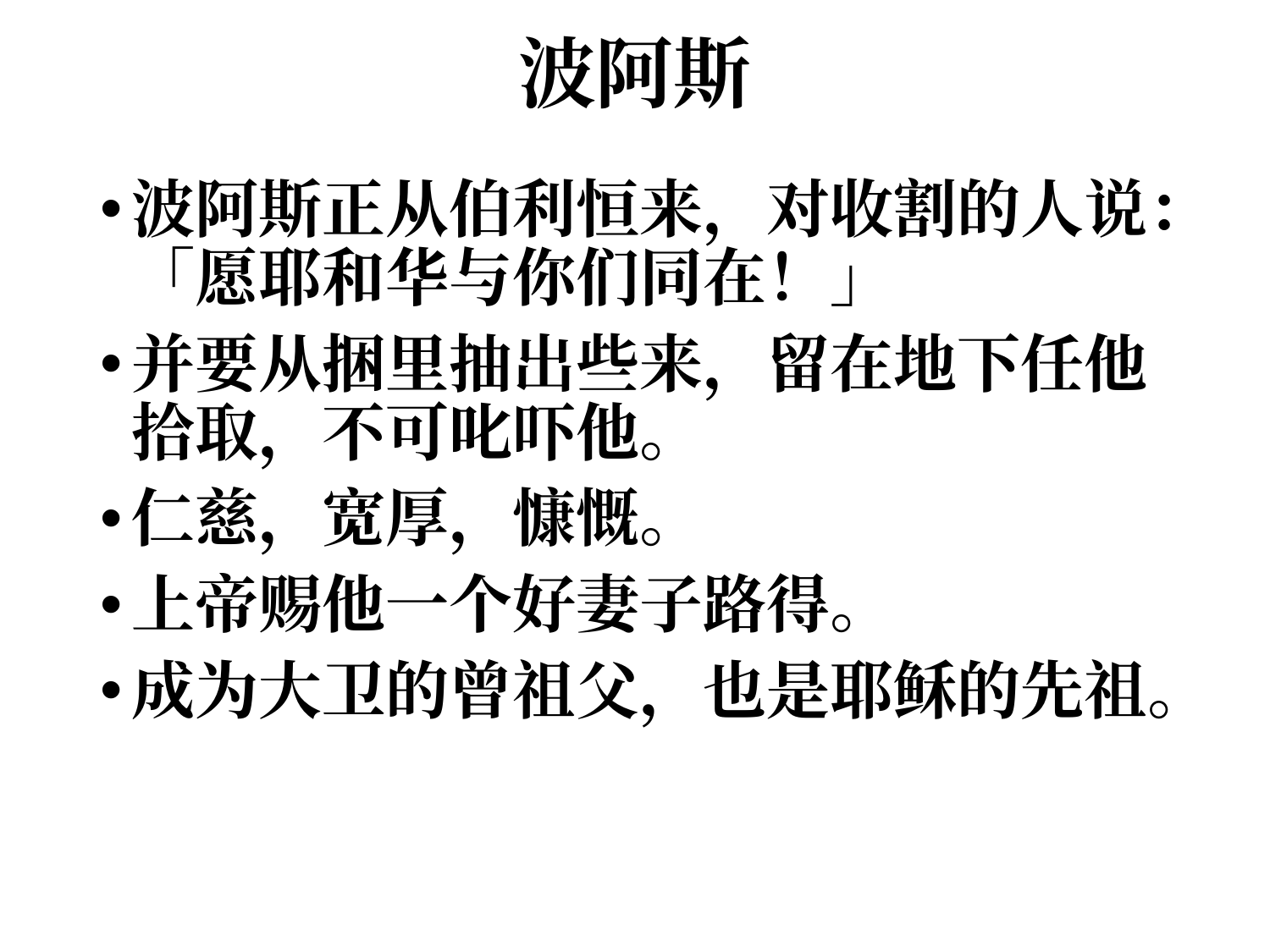

# 波阿斯
波阿斯正从伯利恒来，对收割的人说：「愿耶和华与你们同在！」
并要从捆里抽出些来，留在地下任他拾取，不可叱吓他。
仁慈，宽厚，慷慨。
上帝赐他一个好妻子路得。
成为大卫的曾祖父，也是耶稣的先祖。